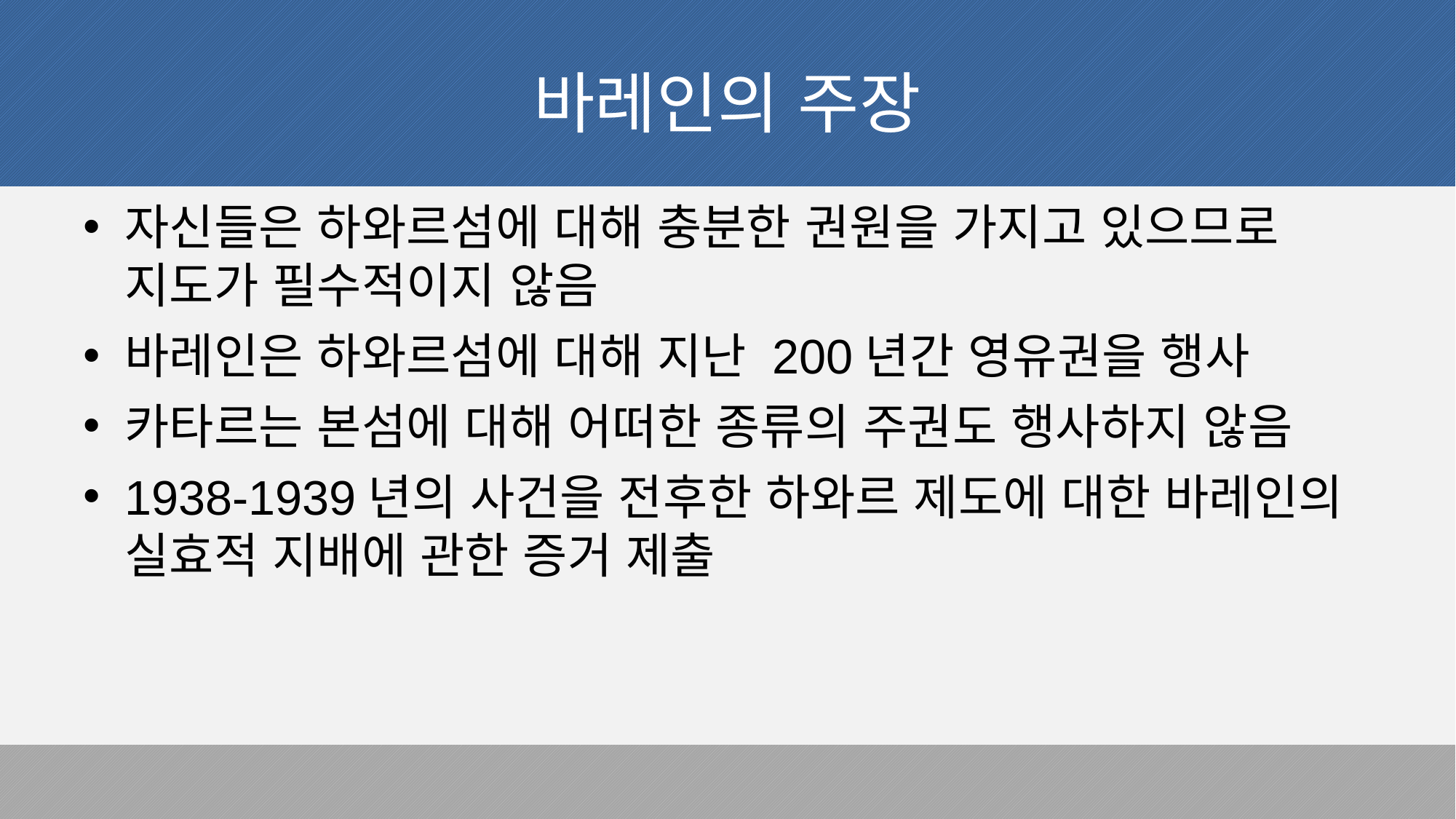

# 바레인의 주장
자신들은 하와르섬에 대해 충분한 권원을 가지고 있으므로 지도가 필수적이지 않음
바레인은 하와르섬에 대해 지난 200년간 영유권을 행사
카타르는 본섬에 대해 어떠한 종류의 주권도 행사하지 않음
1938-1939년의 사건을 전후한 하와르 제도에 대한 바레인의 실효적 지배에 관한 증거 제출